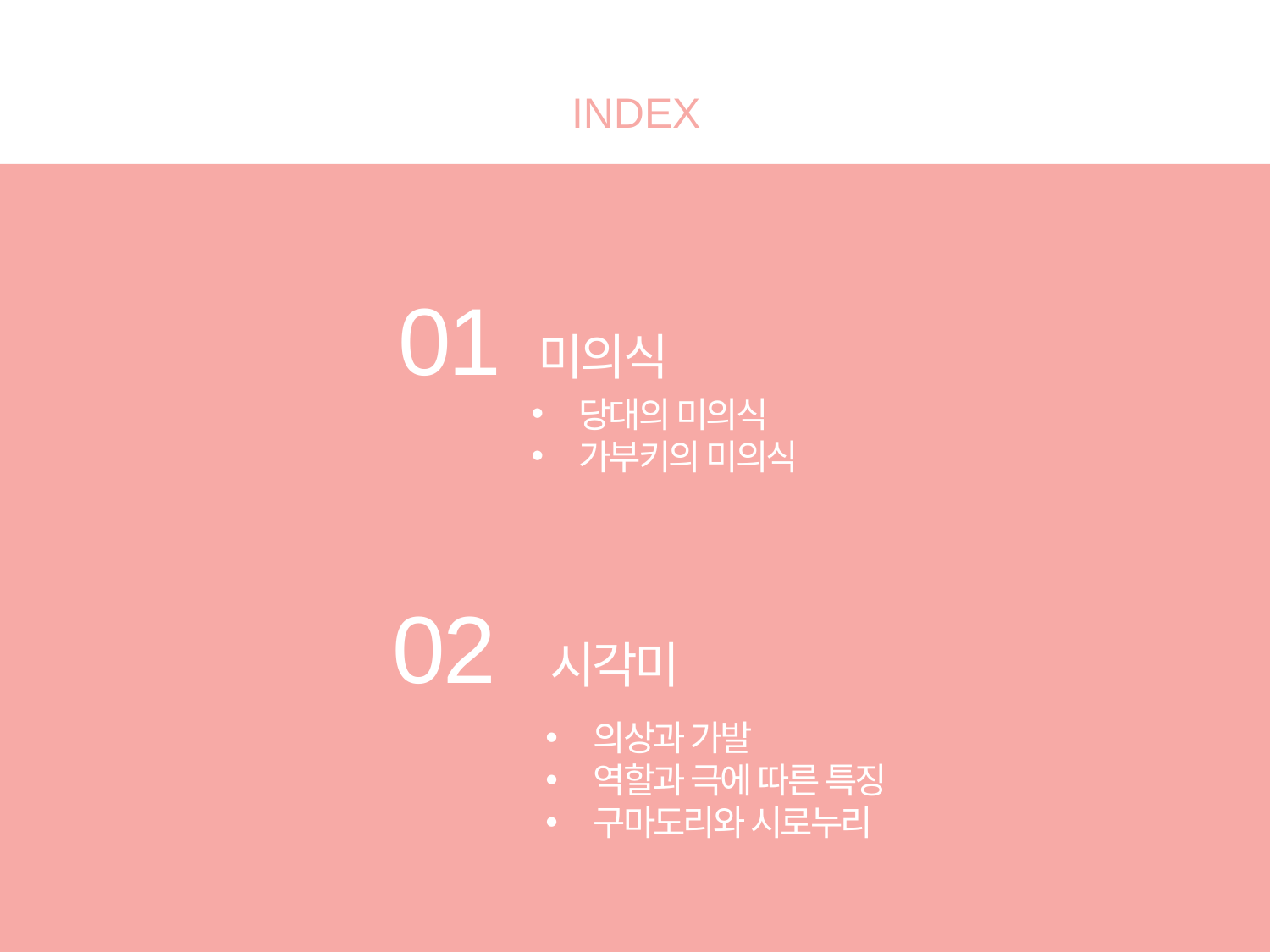

INDEX

01 미의식

당대의 미의식
가부키의 미의식
02  시각미
의상과 가발
역할과 극에 따른 특징
구마도리와 시로누리